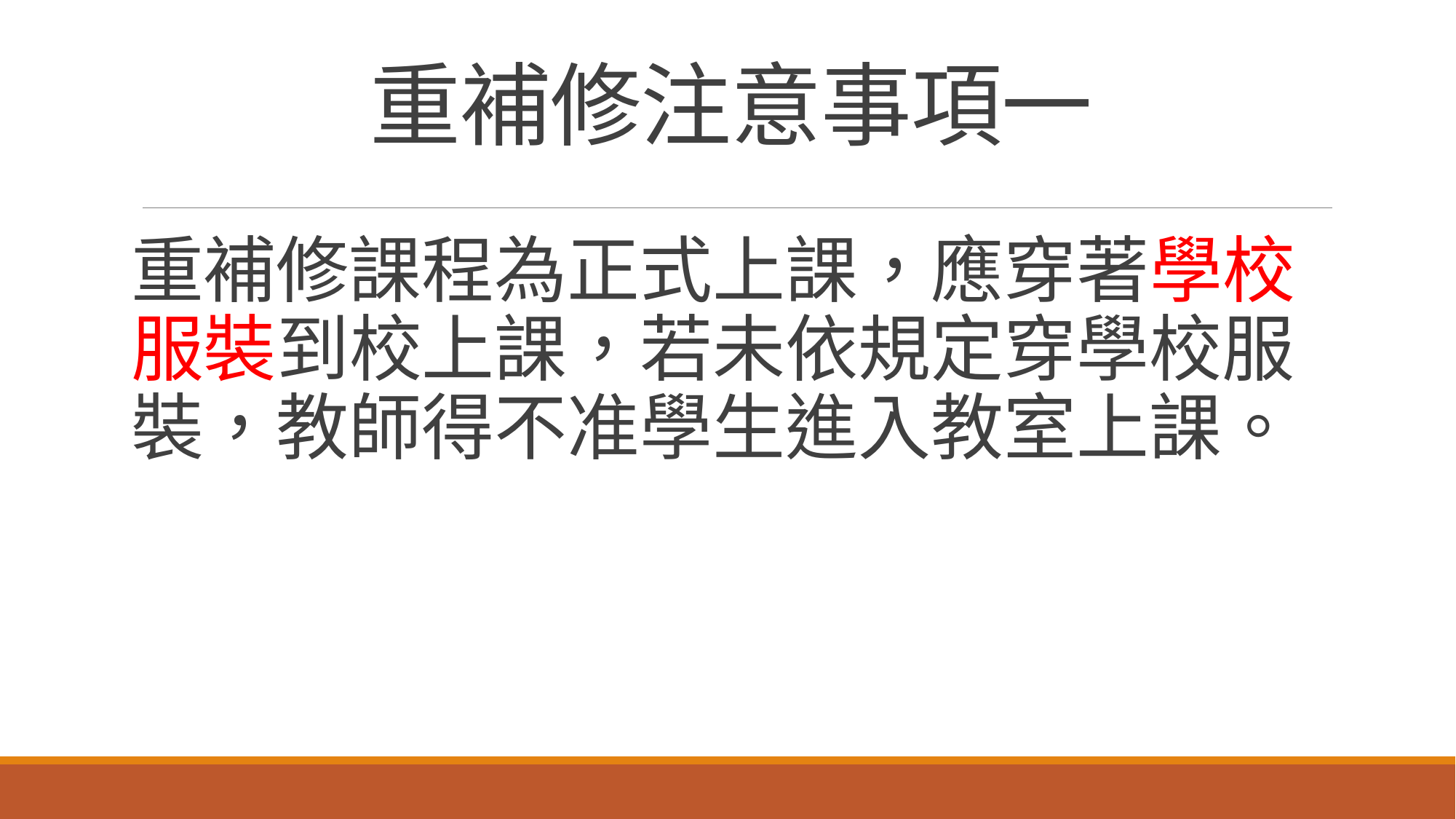

# 重補修注意事項一
重補修課程為正式上課，應穿著學校服裝到校上課，若未依規定穿學校服裝，教師得不准學生進入教室上課。